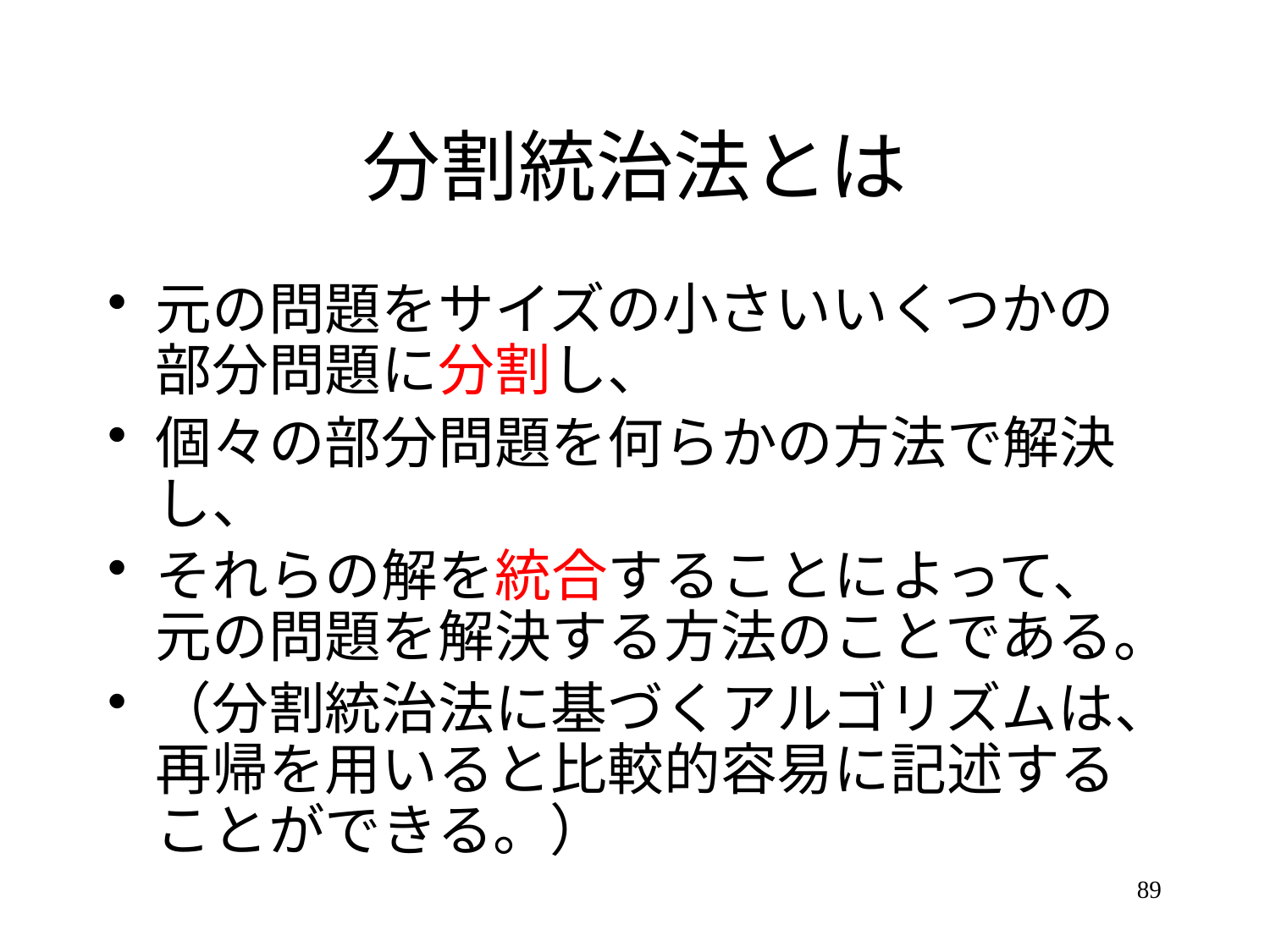

# 分割統治法とは
元の問題をサイズの小さいいくつかの部分問題に分割し、
個々の部分問題を何らかの方法で解決し、
それらの解を統合することによって、元の問題を解決する方法のことである。
（分割統治法に基づくアルゴリズムは、再帰を用いると比較的容易に記述することができる。）

89